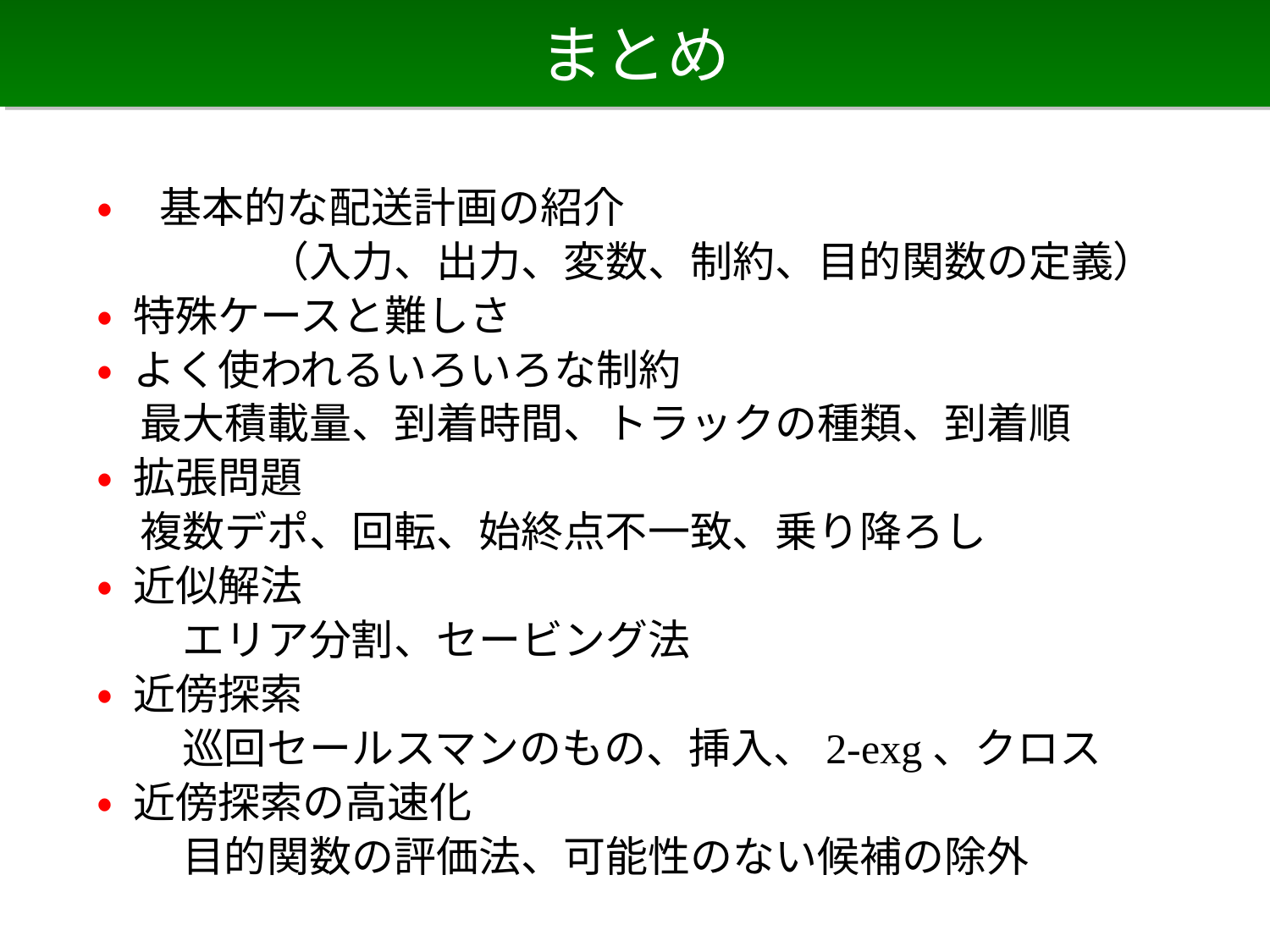

# まとめ
• 基本的な配送計画の紹介
　　　　（入力、出力、変数、制約、目的関数の定義）
• 特殊ケースと難しさ
• よく使われるいろいろな制約
　最大積載量、到着時間、トラックの種類、到着順
• 拡張問題
　複数デポ、回転、始終点不一致、乗り降ろし
• 近似解法
　　エリア分割、セービング法
• 近傍探索
　　巡回セールスマンのもの、挿入、2-exg、クロス
• 近傍探索の高速化
　　目的関数の評価法、可能性のない候補の除外